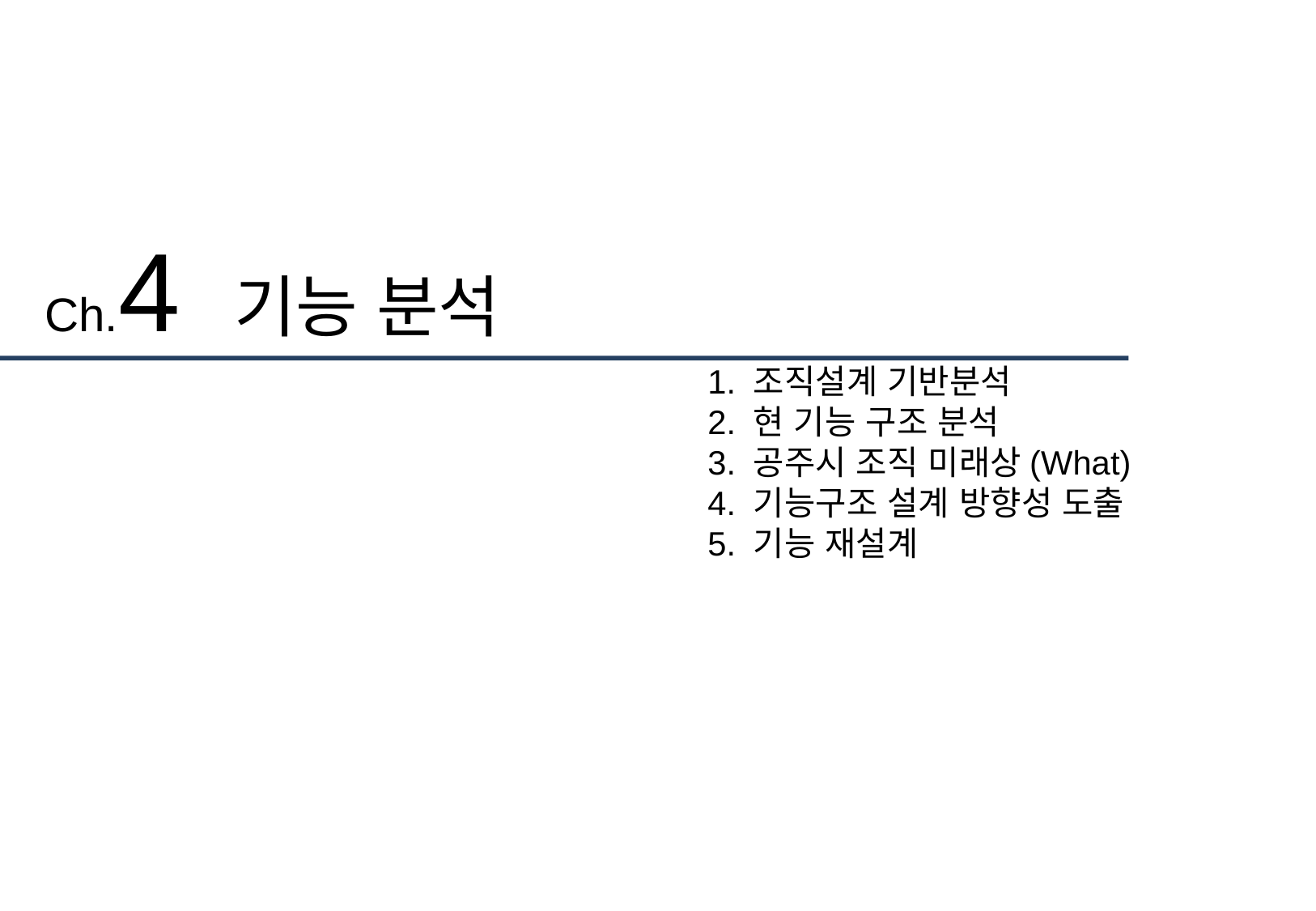

Ch.4  기능 분석

1. 조직설계 기반분석
2. 현 기능 구조 분석
3. 공주시 조직 미래상(What)
4. 기능구조 설계 방향성 도출
5. 기능 재설계